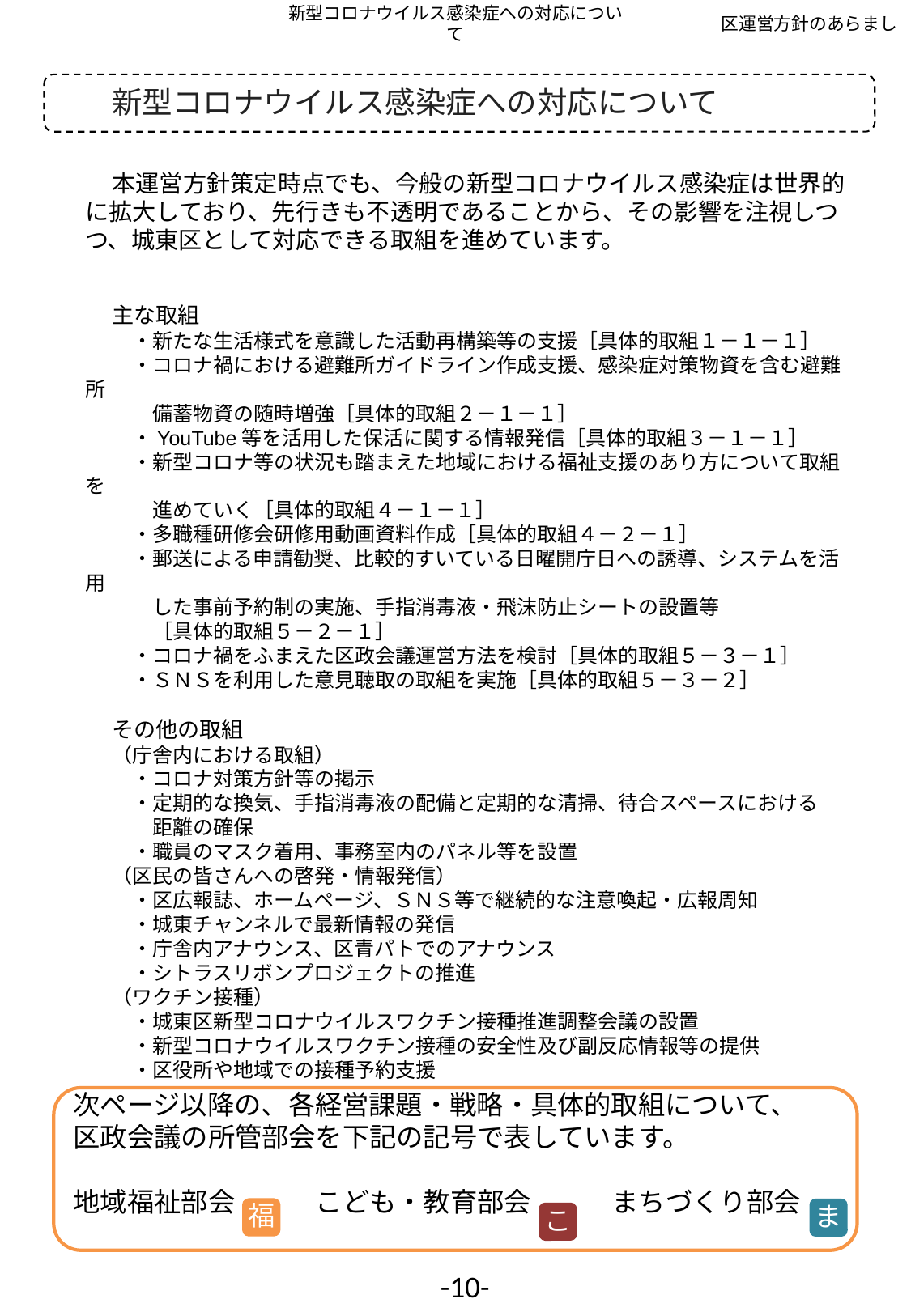

新型コロナウイルス感染症への対応について
区運営方針のあらまし

新型コロナウイルス感染症への対応について

本運営方針策定時点でも、今般の新型コロナウイルス感染症は世界的に拡大しており、先行きも不透明であることから、その影響を注視しつつ、城東区として対応できる取組を進めています。

主な取組
　・新たな生活様式を意識した活動再構築等の支援［具体的取組１－１－１］
　・コロナ禍における避難所ガイドライン作成支援、感染症対策物資を含む避難所
　　備蓄物資の随時増強［具体的取組２－１－１］
　・YouTube等を活用した保活に関する情報発信［具体的取組３－１－１］
　・新型コロナ等の状況も踏まえた地域における福祉支援のあり方について取組を
　　進めていく［具体的取組４－１－１］
　・多職種研修会研修用動画資料作成［具体的取組４－２－１］
　・郵送による申請勧奨、比較的すいている日曜開庁日への誘導、システムを活用
　　した事前予約制の実施、手指消毒液・飛沫防止シートの設置等
　　［具体的取組５－２－１］
　・コロナ禍をふまえた区政会議運営方法を検討［具体的取組５－３－１］
　・ＳＮＳを利用した意見聴取の取組を実施［具体的取組５－３－２］

その他の取組
（庁舎内における取組）
　・コロナ対策方針等の掲示
　・定期的な換気、手指消毒液の配備と定期的な清掃、待合スペースにおける
　　距離の確保
　・職員のマスク着用、事務室内のパネル等を設置
（区民の皆さんへの啓発・情報発信）
　・区広報誌、ホームページ、ＳＮＳ等で継続的な注意喚起・広報周知
　・城東チャンネルで最新情報の発信
　・庁舎内アナウンス、区青パトでのアナウンス
　・シトラスリボンプロジェクトの推進
（ワクチン接種）
　・城東区新型コロナウイルスワクチン接種推進調整会議の設置
　・新型コロナウイルスワクチン接種の安全性及び副反応情報等の提供
　・区役所や地域での接種予約支援
次ページ以降の、各経営課題・戦略・具体的取組について、
区政会議の所管部会を下記の記号で表しています。

地域福祉部会　　　こども・教育部会　　　まちづくり部会
福

ま

こ

-10-